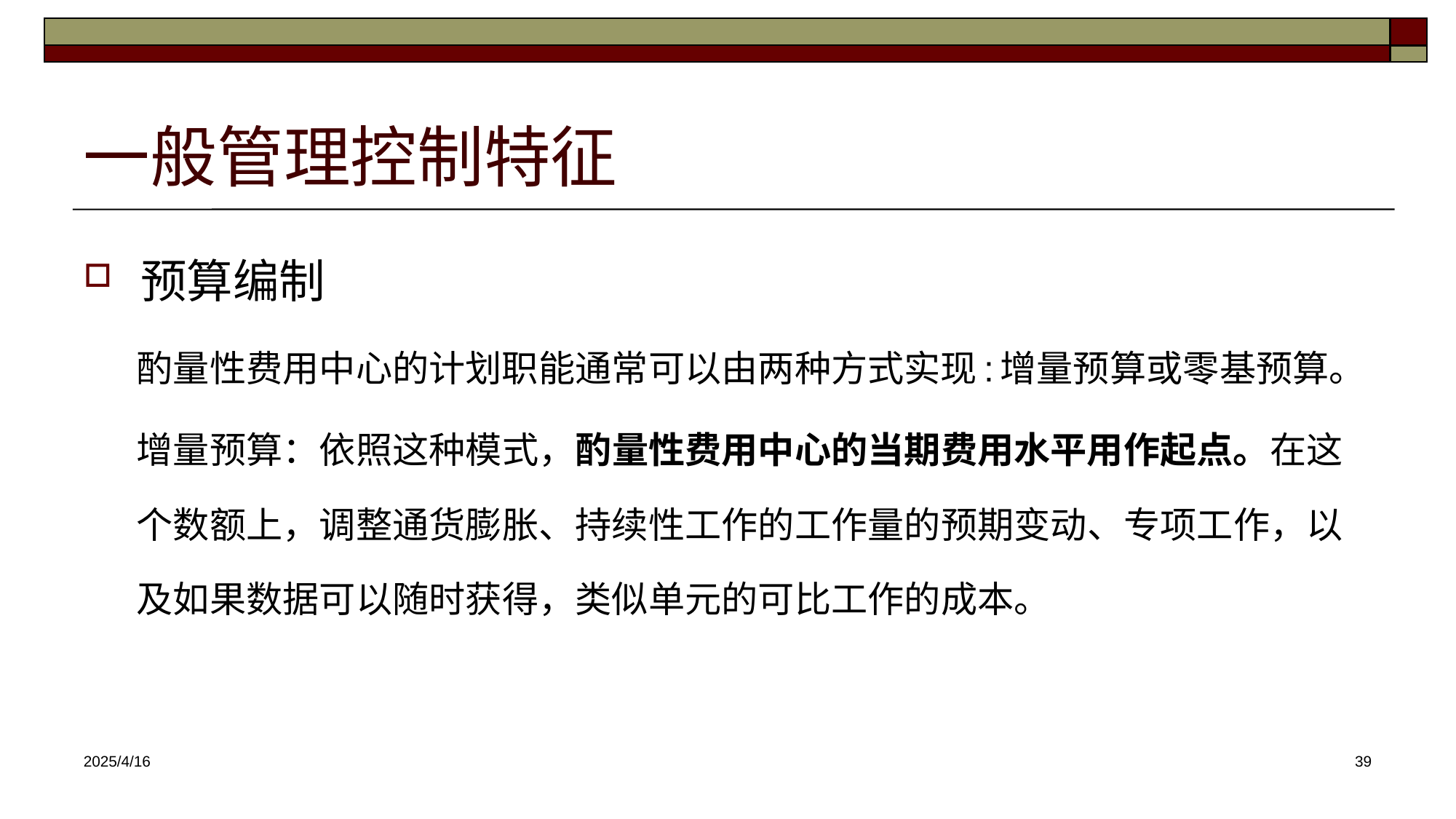

# 一般管理控制特征
预算编制
酌量性费用中心的计划职能通常可以由两种方式实现:增量预算或零基预算。
增量预算：依照这种模式，酌量性费用中心的当期费用水平用作起点。在这个数额上，调整通货膨胀、持续性工作的工作量的预期变动、专项工作，以及如果数据可以随时获得，类似单元的可比工作的成本。

2025/4/16
39